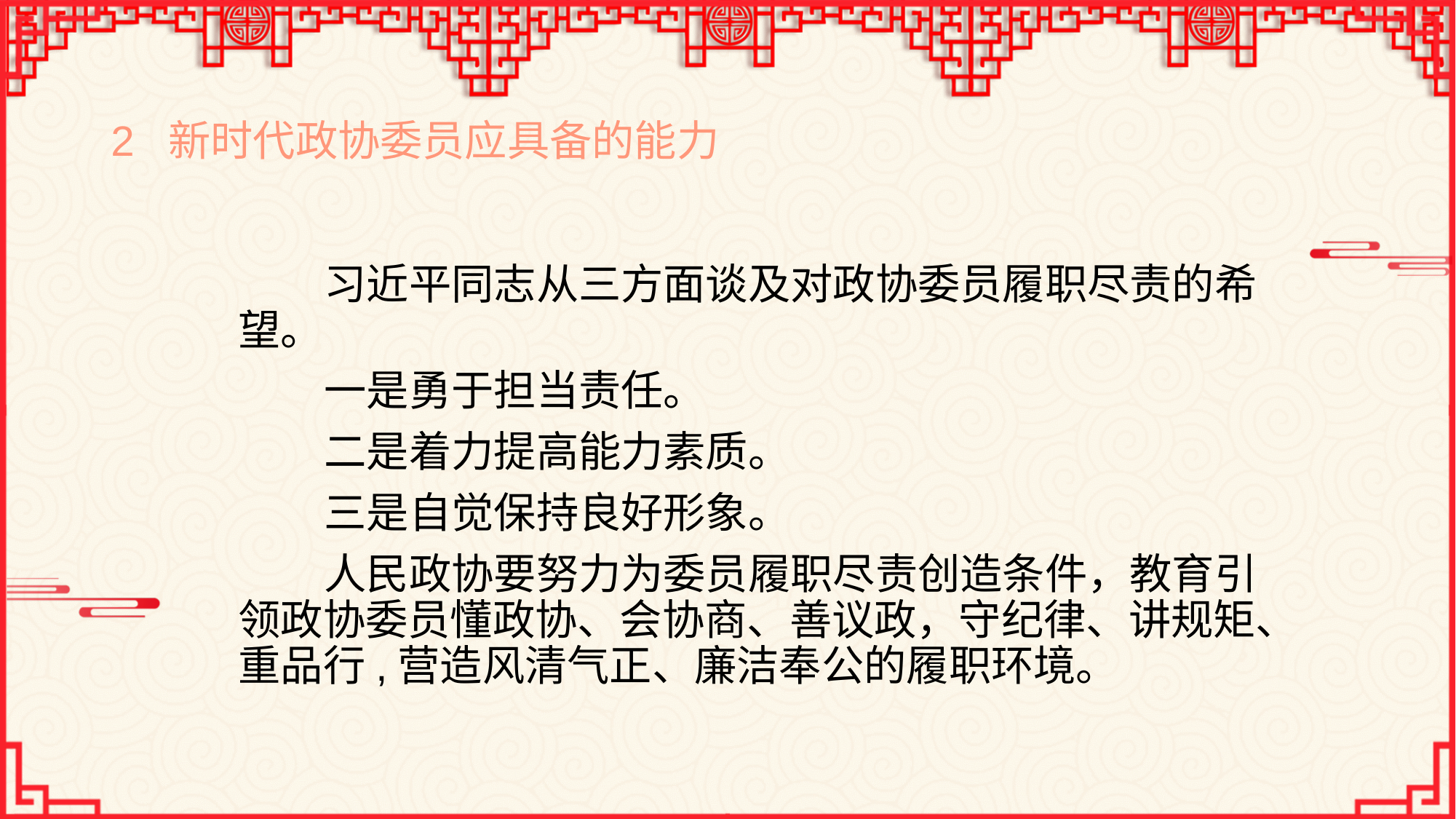

# 2  新时代政协委员应具备的能力
习近平同志从三方面谈及对政协委员履职尽责的希望。
一是勇于担当责任。
二是着力提高能力素质。
三是自觉保持良好形象。
人民政协要努力为委员履职尽责创造条件，教育引领政协委员懂政协、会协商、善议政，守纪律、讲规矩、重品行,营造风清气正、廉洁奉公的履职环境。